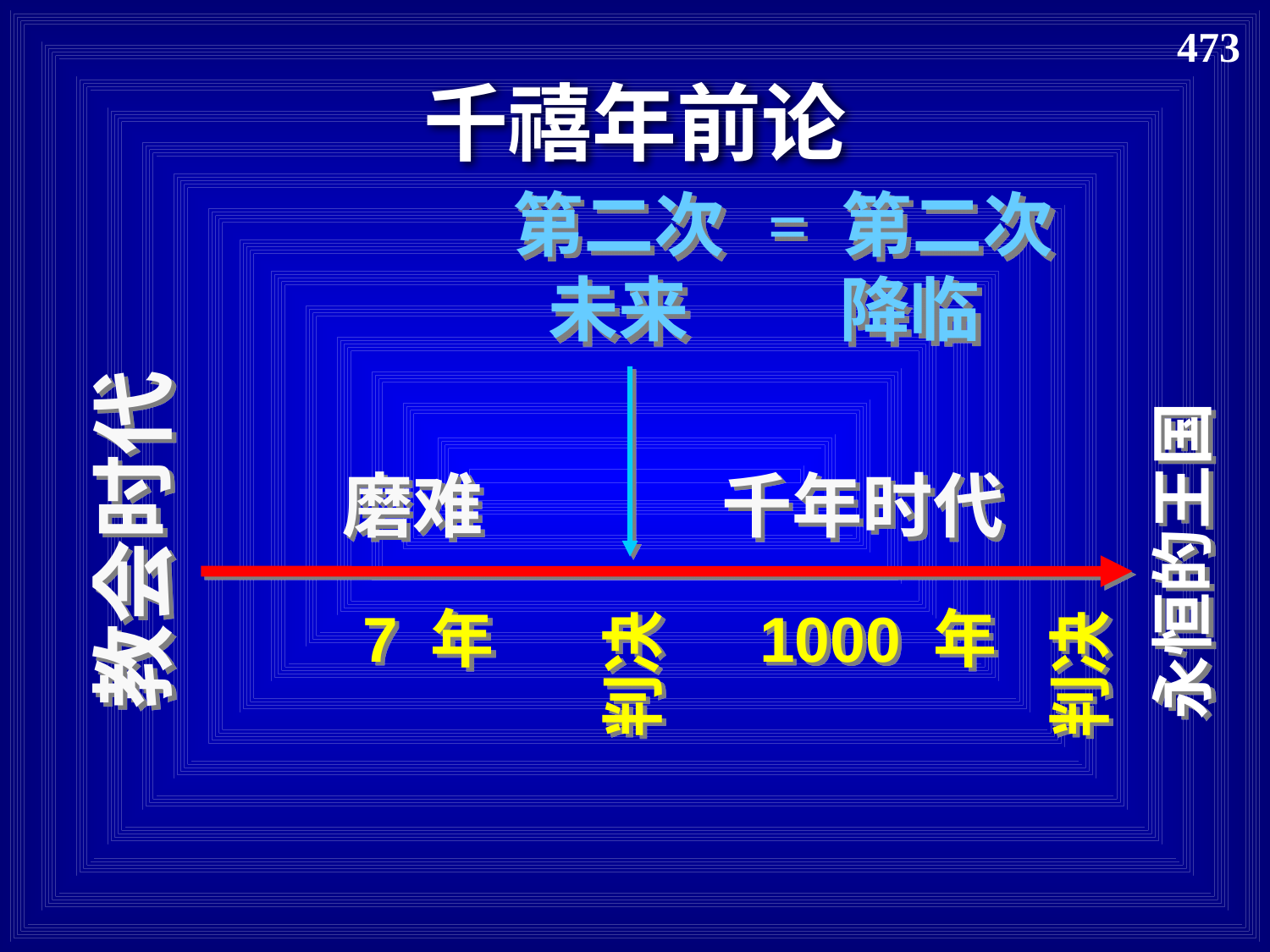

473
千禧年前论
第二次未来
= 第二次降临

磨难
千年时代
教会时代
永恒的王国

7 年
1000 年
判决
判决